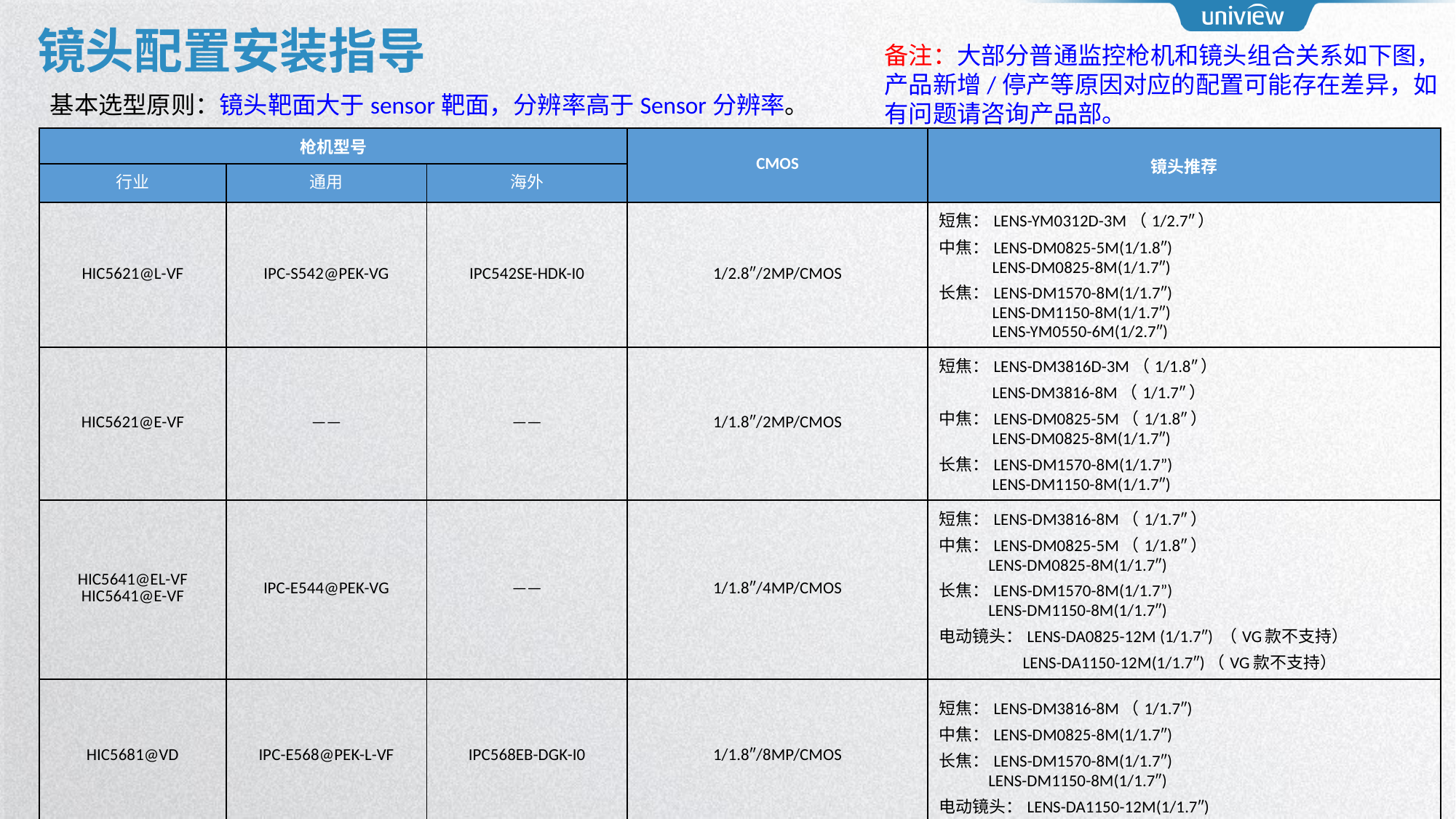

# 镜头配置安装指导
备注：大部分普通监控枪机和镜头组合关系如下图，产品新增/停产等原因对应的配置可能存在差异，如有问题请咨询产品部。
基本选型原则：镜头靶面大于sensor靶面，分辨率高于Sensor分辨率。
| 枪机型号 |  |  | CMOS | 镜头推荐 |
| --- | --- | --- | --- | --- |
| 行业 | 通用 | 海外 |  |  |
| HIC5621@L-VF | IPC-S542@PEK-VG | IPC542SE-HDK-I0 | 1/2.8″/2MP/CMOS | 短焦：LENS-YM0312D-3M（1/2.7″） 中焦：LENS-DM0825-5M(1/1.8″) LENS-DM0825-8M(1/1.7″) 长焦：LENS-DM1570-8M(1/1.7″) LENS-DM1150-8M(1/1.7″) LENS-YM0550-6M(1/2.7″) |
| HIC5621@E-VF | —— | —— | 1/1.8″/2MP/CMOS | 短焦：LENS-DM3816D-3M（1/1.8″） LENS-DM3816-8M（1/1.7″） 中焦：LENS-DM0825-5M（1/1.8″） LENS-DM0825-8M(1/1.7″) 长焦：LENS-DM1570-8M(1/1.7”) LENS-DM1150-8M(1/1.7″) |
| HIC5641@EL-VF HIC5641@E-VF | IPC-E544@PEK-VG | —— | 1/1.8″/4MP/CMOS | 短焦：LENS-DM3816-8M（1/1.7″） 中焦：LENS-DM0825-5M（1/1.8″） LENS-DM0825-8M(1/1.7″) 长焦：LENS-DM1570-8M(1/1.7”) LENS-DM1150-8M(1/1.7″) 电动镜头：LENS-DA0825-12M (1/1.7″) （VG款不支持） LENS-DA1150-12M(1/1.7″)（VG款不支持） |
| HIC5681@VD | IPC-E568@PEK-L-VF | IPC568EB-DGK-I0 | 1/1.8″/8MP/CMOS | 短焦：LENS-DM3816-8M（1/1.7″) 中焦：LENS-DM0825-8M(1/1.7″) 长焦：LENS-DM1570-8M(1/1.7″) LENS-DM1150-8M(1/1.7″) 电动镜头：LENS-DA1150-12M(1/1.7″) |